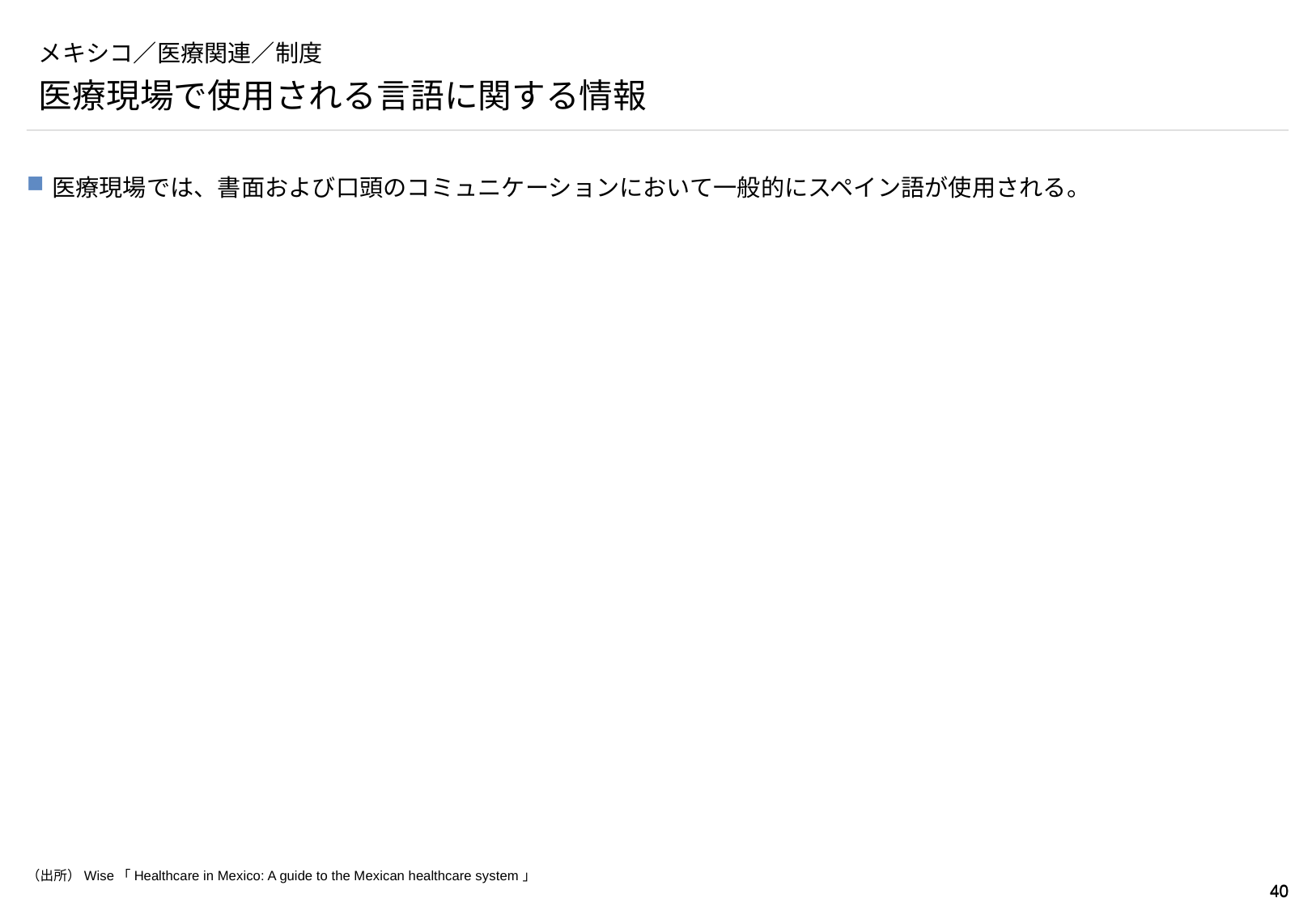

# メキシコ／医療関連／制度
医療現場で使用される言語に関する情報

医療現場では、書面および口頭のコミュニケーションにおいて一般的にスペイン語が使用される。
（出所）Wise「Healthcare in Mexico: A guide to the Mexican healthcare system」
40